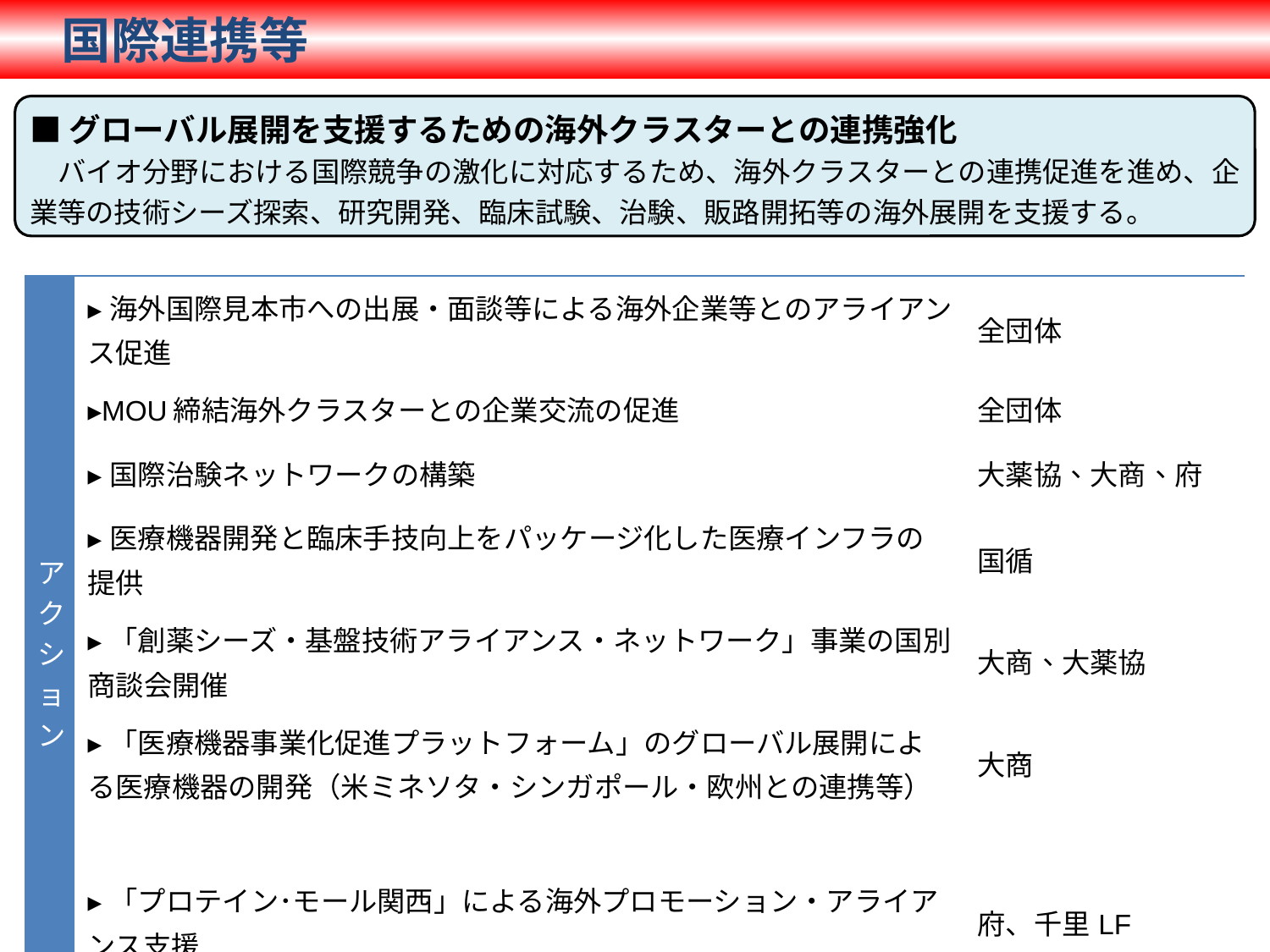

国際連携等
■グローバル展開を支援するための海外クラスターとの連携強化
　バイオ分野における国際競争の激化に対応するため、海外クラスターとの連携促進を進め、企業等の技術シーズ探索、研究開発、臨床試験、治験、販路開拓等の海外展開を支援する。
| アクション | ▸海外国際見本市への出展・面談等による海外企業等とのアライアンス促進 | 全団体 |
| --- | --- | --- |
|  | ▸MOU締結海外クラスターとの企業交流の促進 | 全団体 |
|  | ▸国際治験ネットワークの構築 | 大薬協、大商、府 |
|  | ▸医療機器開発と臨床手技向上をパッケージ化した医療インフラの提供 | 国循 |
|  | ▸「創薬シーズ・基盤技術アライアンス・ネットワーク」事業の国別商談会開催 | 大商、大薬協 |
|  | ▸「医療機器事業化促進プラットフォーム」のグローバル展開による医療機器の開発（米ミネソタ・シンガポール・欧州との連携等） | 大商 |
|  | ▸「プロテイン･モール関西」による海外プロモーション・アライアンス支援 | 府、千里LF |